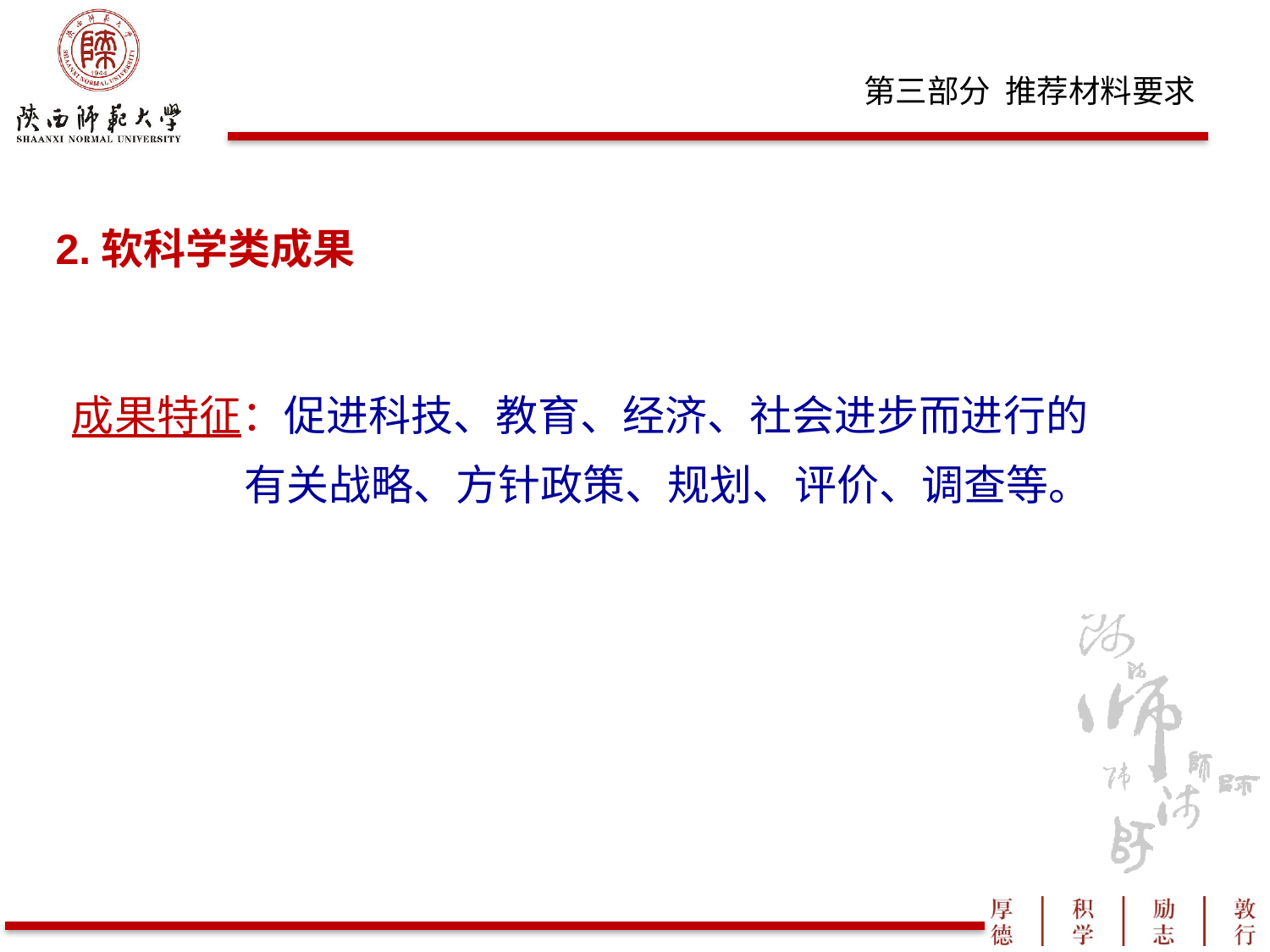

2.软科学类成果
成果特征：促进科技、教育、经济、社会进步而进行的
                 有关战略、方针政策、规划、评价、调查等。